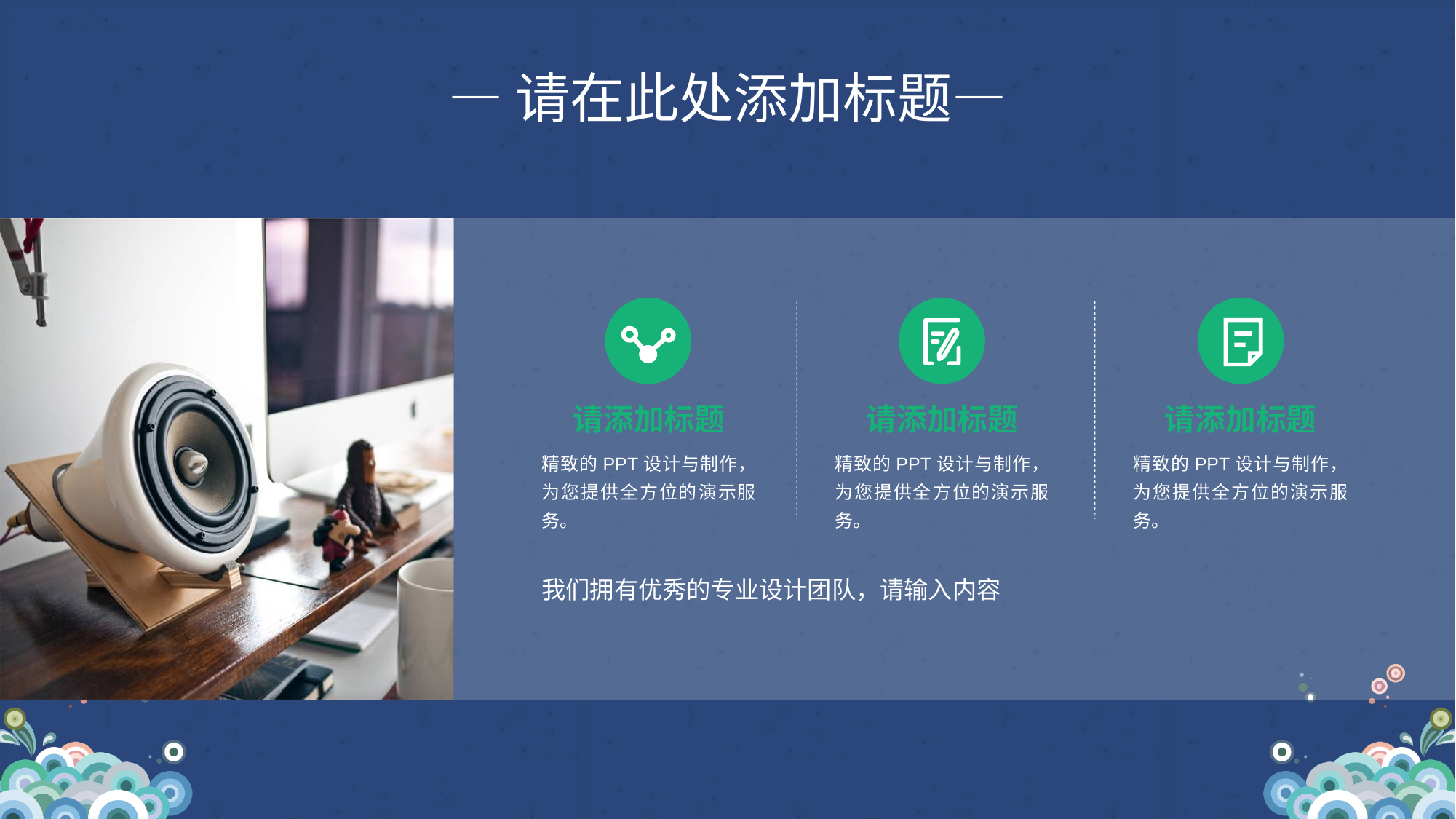

—请在此处添加标题—

请添加标题
请添加标题
请添加标题
精致的PPT设计与制作，为您提供全方位的演示服务。
精致的PPT设计与制作，为您提供全方位的演示服务。
精致的PPT设计与制作，为您提供全方位的演示服务。
我们拥有优秀的专业设计团队，请输入内容